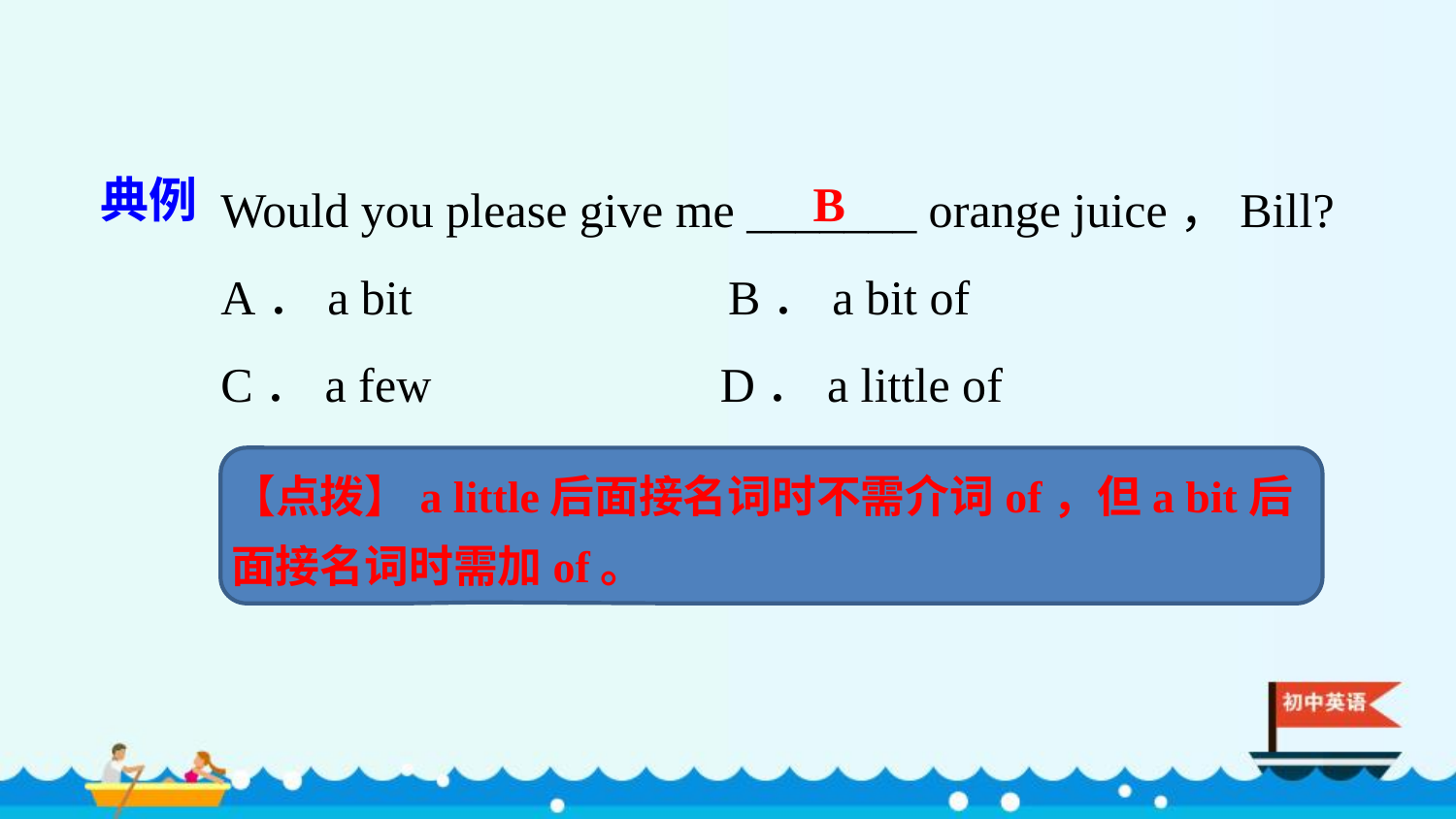

Would you please give me _______ orange juice，Bill?
A．a bit　　　　         B．a bit of
C．a few　　　           D．a little of
典例
B
【点拨】a little后面接名词时不需介词of，但a bit后面接名词时需加of。